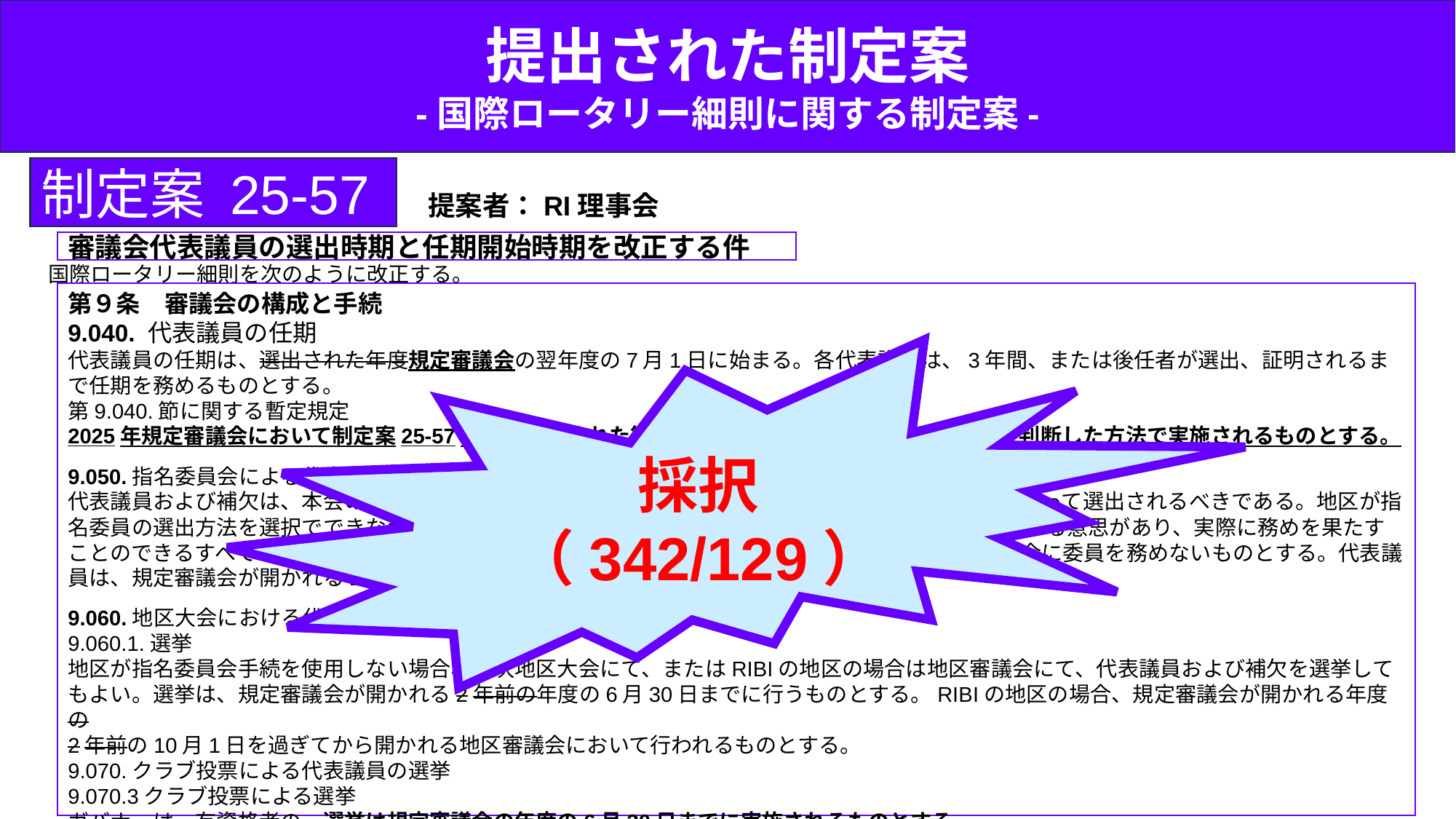

提出された制定案
-国際ロータリー細則に関する制定案-
制定案 25-57
提案者：RI理事会
審議会代表議員の選出時期と任期開始時期を改正する件
国際ロータリー細則を次のように改正する。
第９条　審議会の構成と手続
9.040. 代表議員の任期
代表議員の任期は、選出された年度規定審議会の翌年度の7月1日に始まる。各代表議員は、3年間、または後任者が選出、証明されるまで任期を務めるものとする。
第9.040.節に関する暫定規定
2025年規定審議会において制定案25-57により採択された第9.040.節の改正は、理事会が適切だと判断した方法で実施されるものとする。

9.050.指名委員会による代表議員の選出
代表議員および補欠は、本会の規定に矛盾しない限り、第12.030.節に準拠した指名委員会の手続によって選出されるべきである。地区が指名委員の選出方法を選択でできなかった場合、指名委員会は、地区内クラブの会員であり、委員を務める意思があり、実際に務めを果たすことのできるすべてのパストガバナーによって構成されるものとする。代表議員の候補者は指名委員会に委員を務めないものとする。代表議員は、規定審議会が開かれる2年前の年度の6月30日までに選出されるものとする。

9.060.地区大会における代表議員の選出
9.060.1.選挙
地区が指名委員会手続を使用しない場合、年次地区大会にて、またはRIBIの地区の場合は地区審議会にて、代表議員および補欠を選挙してもよい。選挙は、規定審議会が開かれる2年前の年度の6月30日までに行うものとする。RIBIの地区の場合、規定審議会が開かれる年度の
2年前の10月1日を過ぎてから開かれる地区審議会において行われるものとする。
9.070.クラブ投票による代表議員の選挙
9.070.3クラブ投票による選挙
ガバナーは、有資格者の…選挙は規定審議会の年度の6月30日までに実施されるものとする。

採択（342/129）